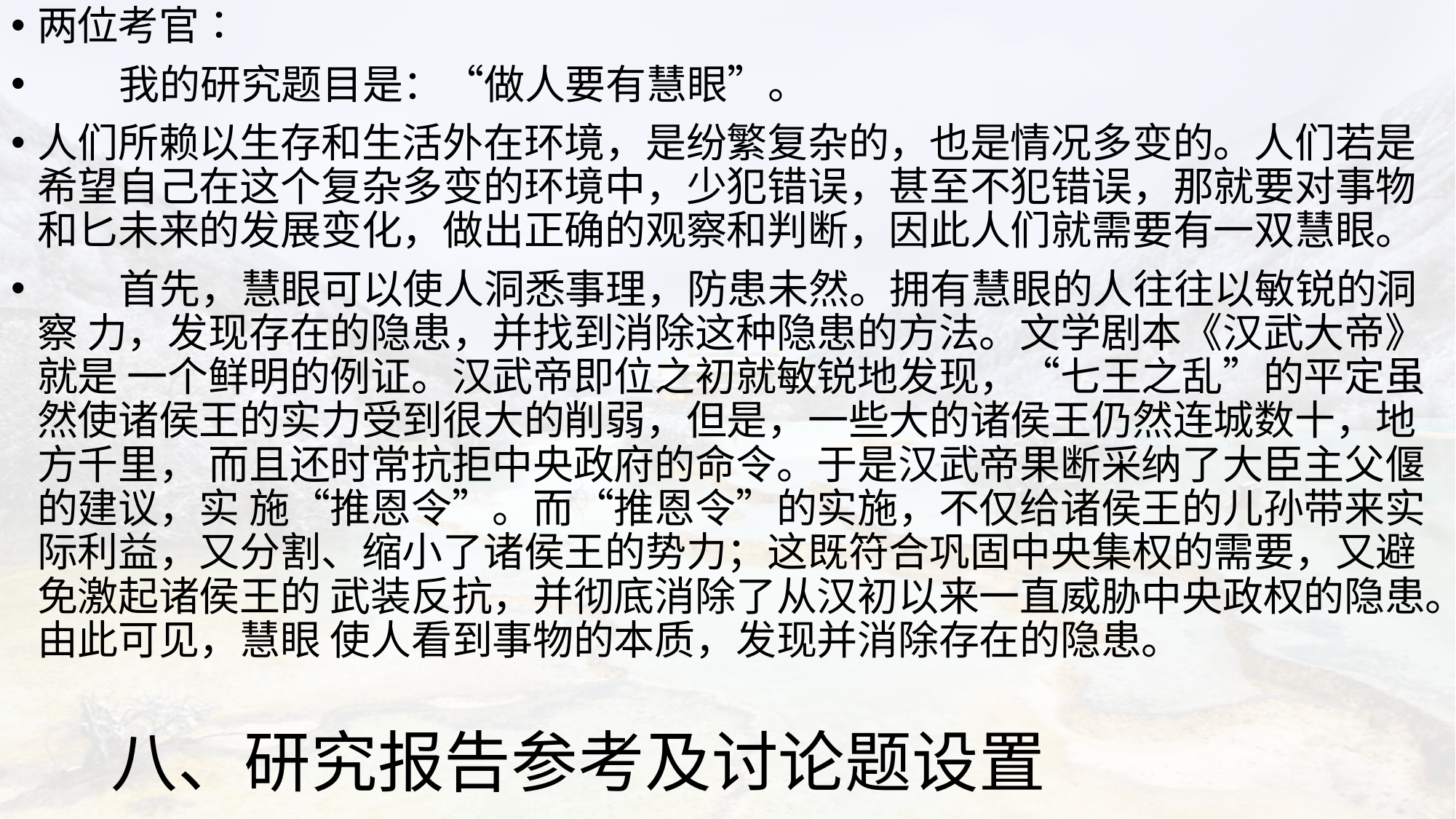

两位考官：
        我的研究题目是：“做人要有慧眼”。
人们所赖以生存和生活外在环境，是纷繁复杂的，也是情况多变的。人们若是希望自己在这个复杂多变的环境中，少犯错误，甚至不犯错误，那就要对事物 和匕未来的发展变化，做出正确的观察和判断，因此人们就需要有一双慧眼。
        首先，慧眼可以使人洞悉事理，防患未然。拥有慧眼的人往往以敏锐的洞察 力，发现存在的隐患，并找到消除这种隐患的方法。文学剧本《汉武大帝》就是 一个鲜明的例证。汉武帝即位之初就敏锐地发现，“七王之乱”的平定虽然使诸侯王的实力受到很大的削弱，但是，一些大的诸侯王仍然连城数十，地方千里， 而且还时常抗拒中央政府的命令。于是汉武帝果断采纳了大臣主父偃的建议，实 施“推恩令”。而“推恩令”的实施，不仅给诸侯王的儿孙带来实际利益，又分割、缩小了诸侯王的势力；这既符合巩固中央集权的需要，又避免激起诸侯王的 武装反抗，并彻底消除了从汉初以来一直威胁中央政权的隐患。由此可见，慧眼 使人看到事物的本质，发现并消除存在的隐患。
# 八、研究报告参考及讨论题设置